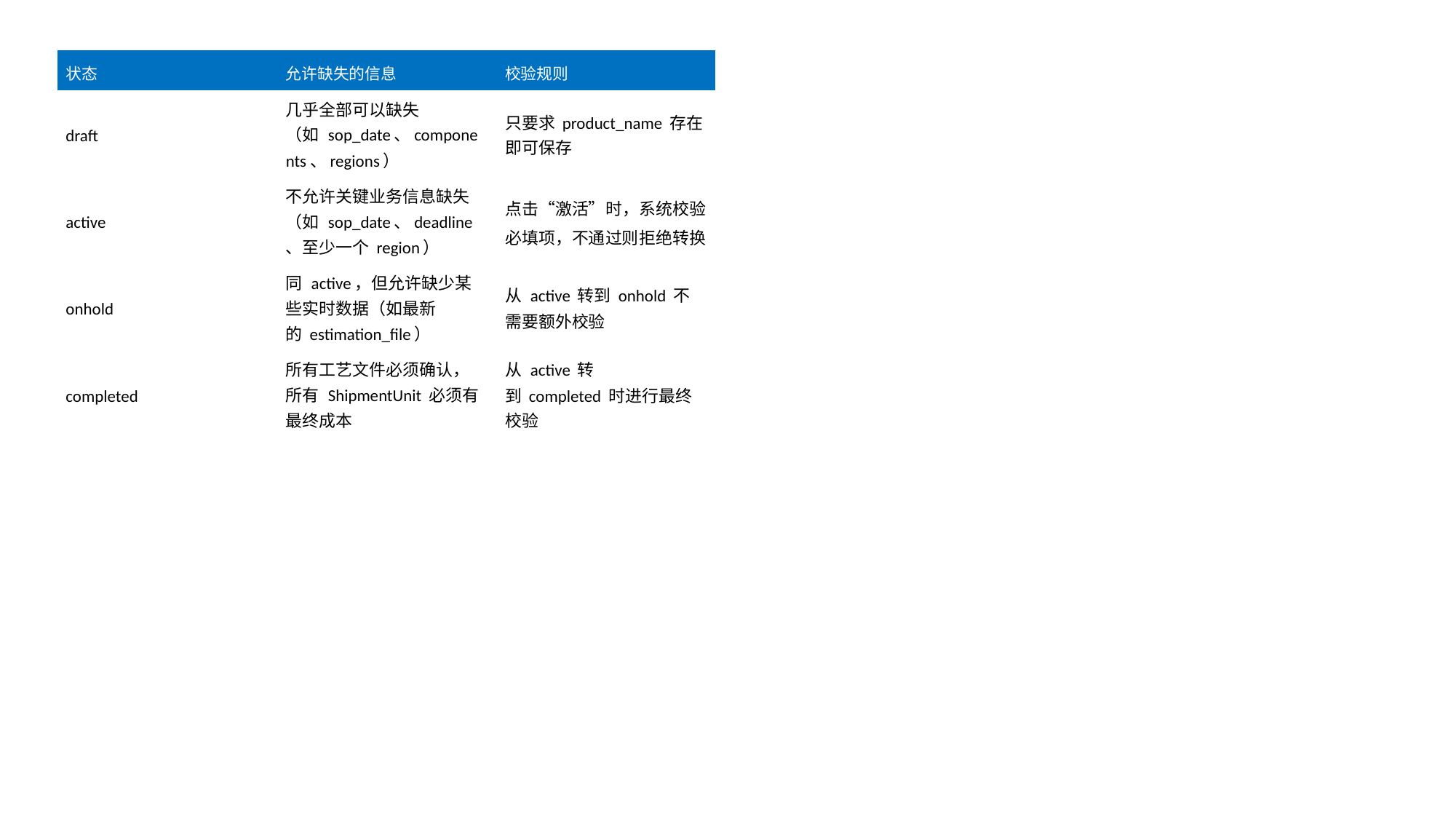

| 状态 | 允许缺失的信息 | 校验规则 |
| --- | --- | --- |
| draft | 几乎全部可以缺失（如 sop\_date、components、regions） | 只要求 product\_name 存在即可保存 |
| active | 不允许关键业务信息缺失（如 sop\_date、deadline、至少一个 region） | 点击“激活”时，系统校验必填项，不通过则拒绝转换 |
| onhold | 同 active，但允许缺少某些实时数据（如最新的 estimation\_file） | 从 active 转到 onhold 不需要额外校验 |
| completed | 所有工艺文件必须确认，所有 ShipmentUnit 必须有最终成本 | 从 active 转到 completed 时进行最终校验 |